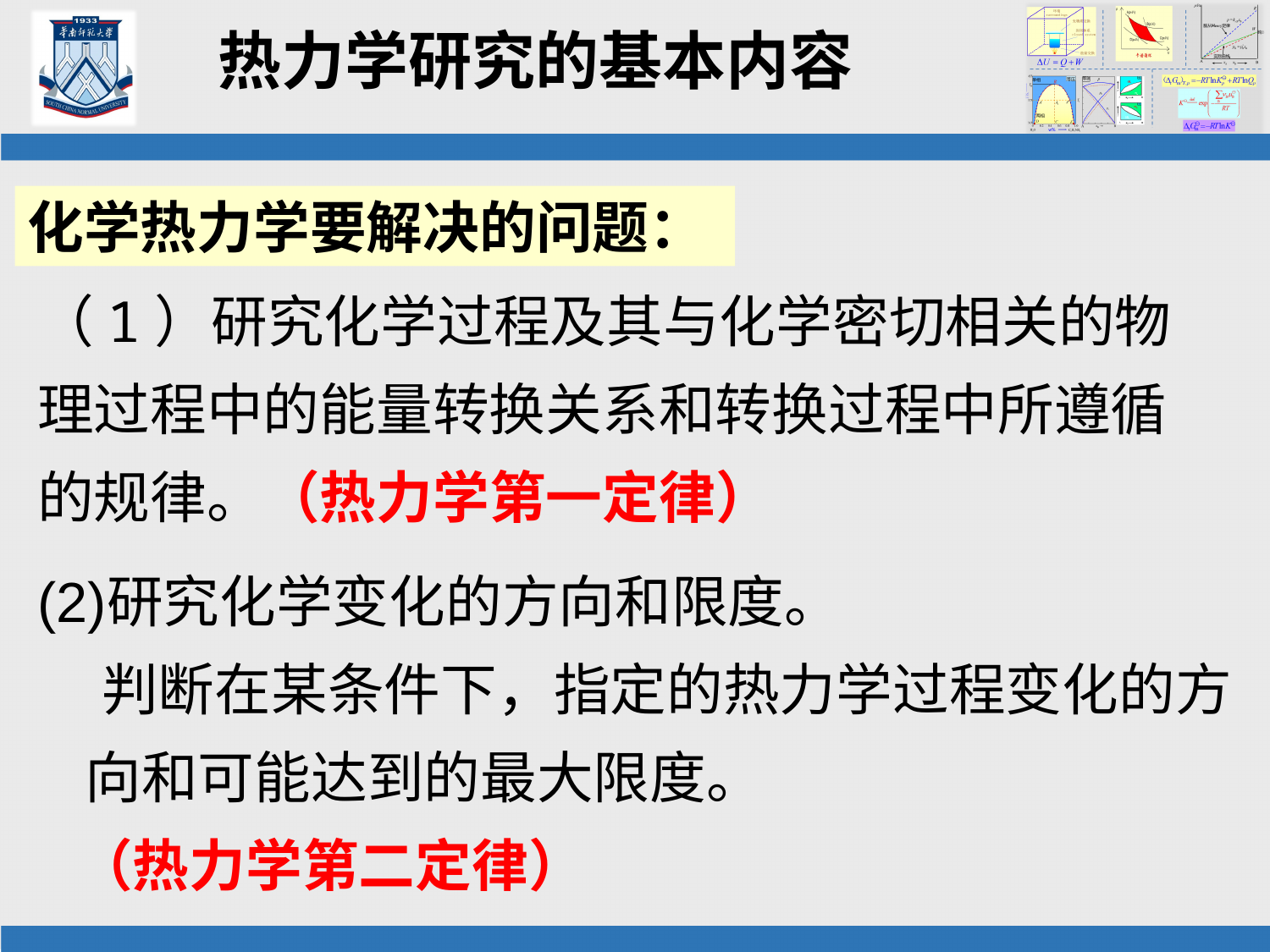

# 热力学研究的基本内容
化学热力学要解决的问题：
（1）研究化学过程及其与化学密切相关的物理过程中的能量转换关系和转换过程中所遵循的规律。（热力学第一定律）
研究化学变化的方向和限度。
    判断在某条件下，指定的热力学过程变化的方向和可能达到的最大限度。
  （热力学第二定律）